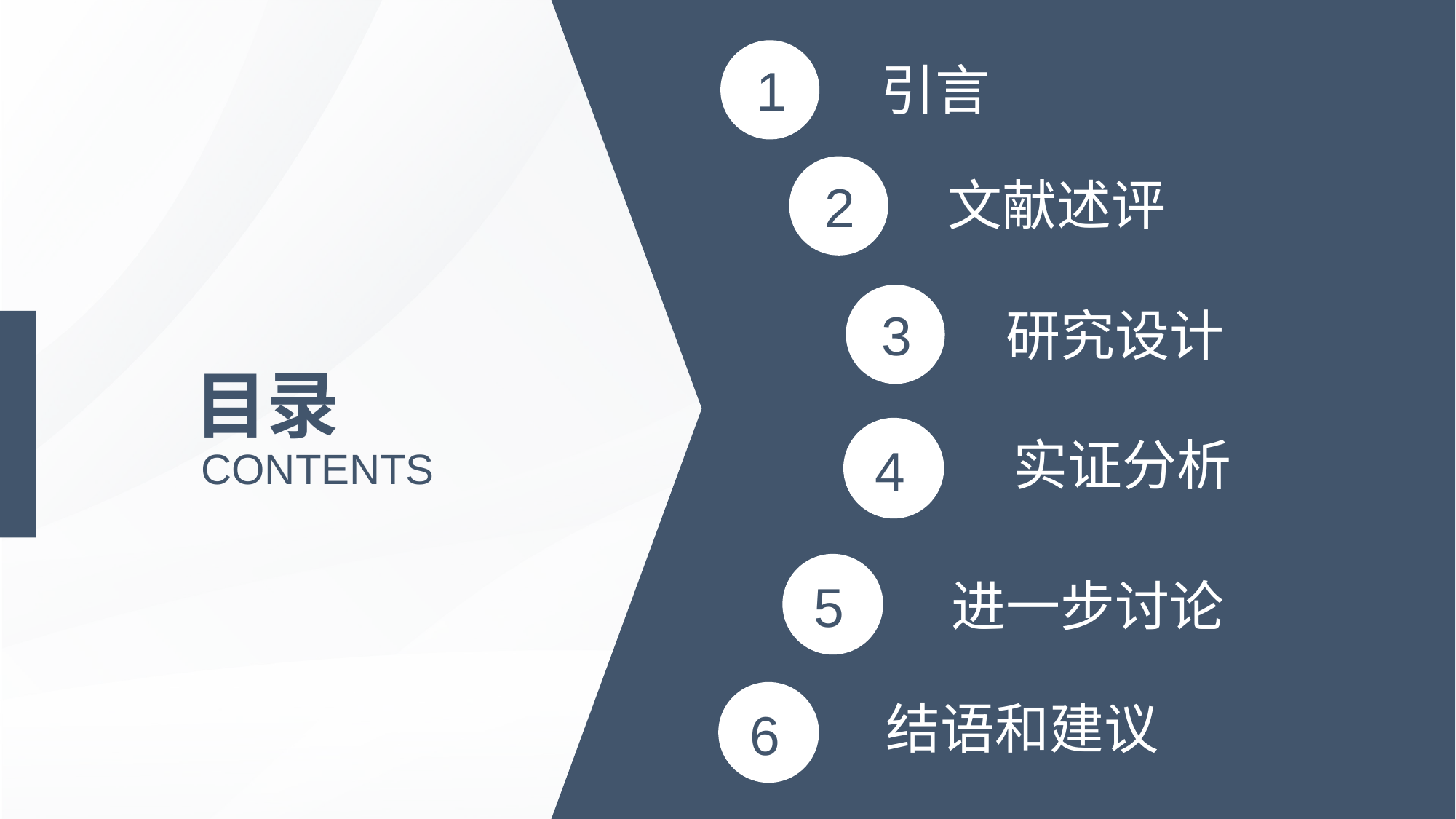

引言
1

文献述评
2

研究设计
3
目录

实证分析
4
CONTENTS

进一步讨论
5

结语和建议
6